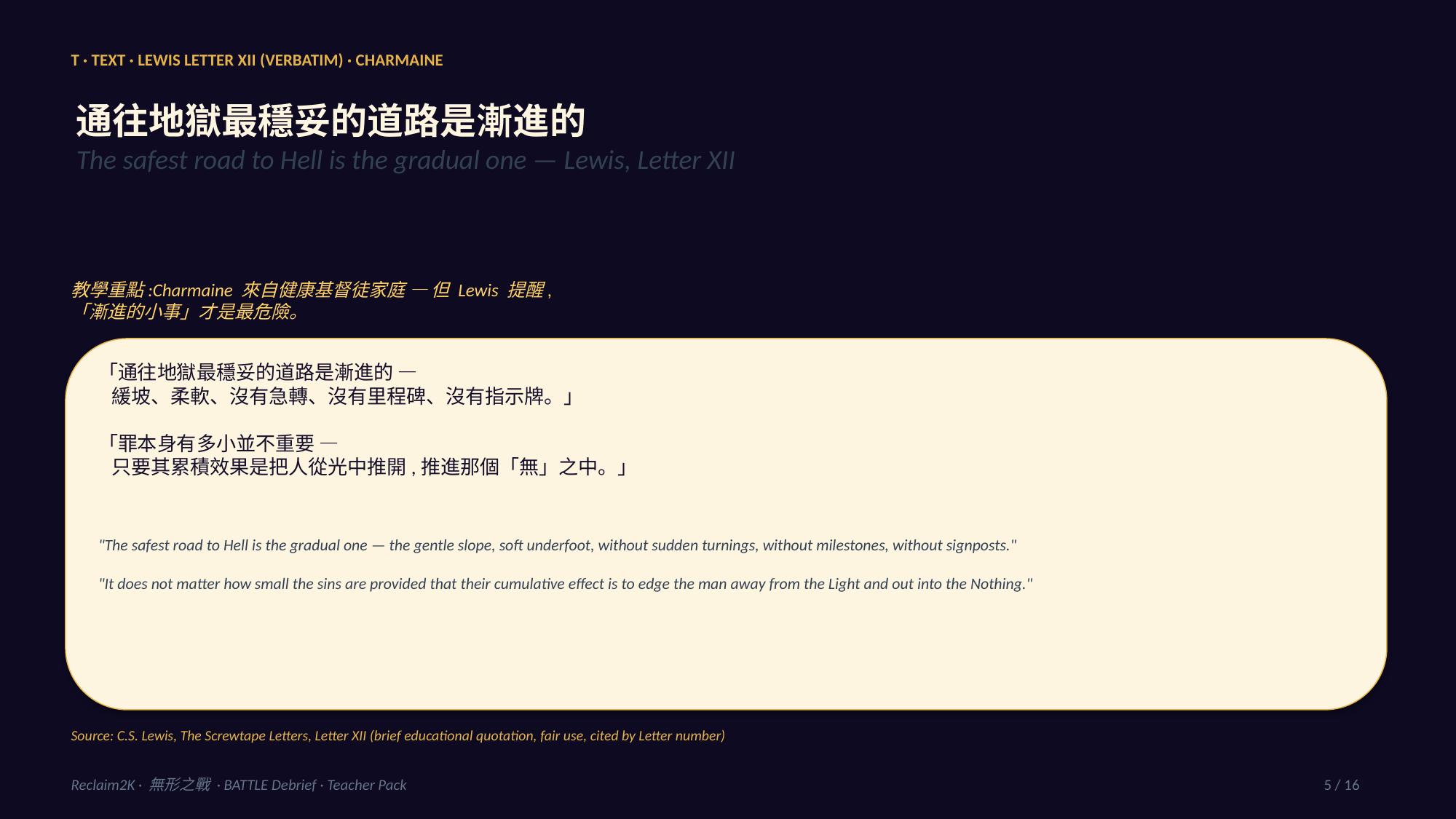

T · TEXT · LEWIS LETTER XII (VERBATIM) · CHARMAINE
通往地獄最穩妥的道路是漸進的
The safest road to Hell is the gradual one — Lewis, Letter XII
教學重點:Charmaine 來自健康基督徒家庭 — 但 Lewis 提醒,
「漸進的小事」才是最危險。

「通往地獄最穩妥的道路是漸進的 —
  緩坡、柔軟、沒有急轉、沒有里程碑、沒有指示牌。」

「罪本身有多小並不重要 —
  只要其累積效果是把人從光中推開,推進那個「無」之中。」
"The safest road to Hell is the gradual one — the gentle slope, soft underfoot, without sudden turnings, without milestones, without signposts."

"It does not matter how small the sins are provided that their cumulative effect is to edge the man away from the Light and out into the Nothing."
Source: C.S. Lewis, The Screwtape Letters, Letter XII (brief educational quotation, fair use, cited by Letter number)
Reclaim2K · 無形之戰 · BATTLE Debrief · Teacher Pack
5 / 16